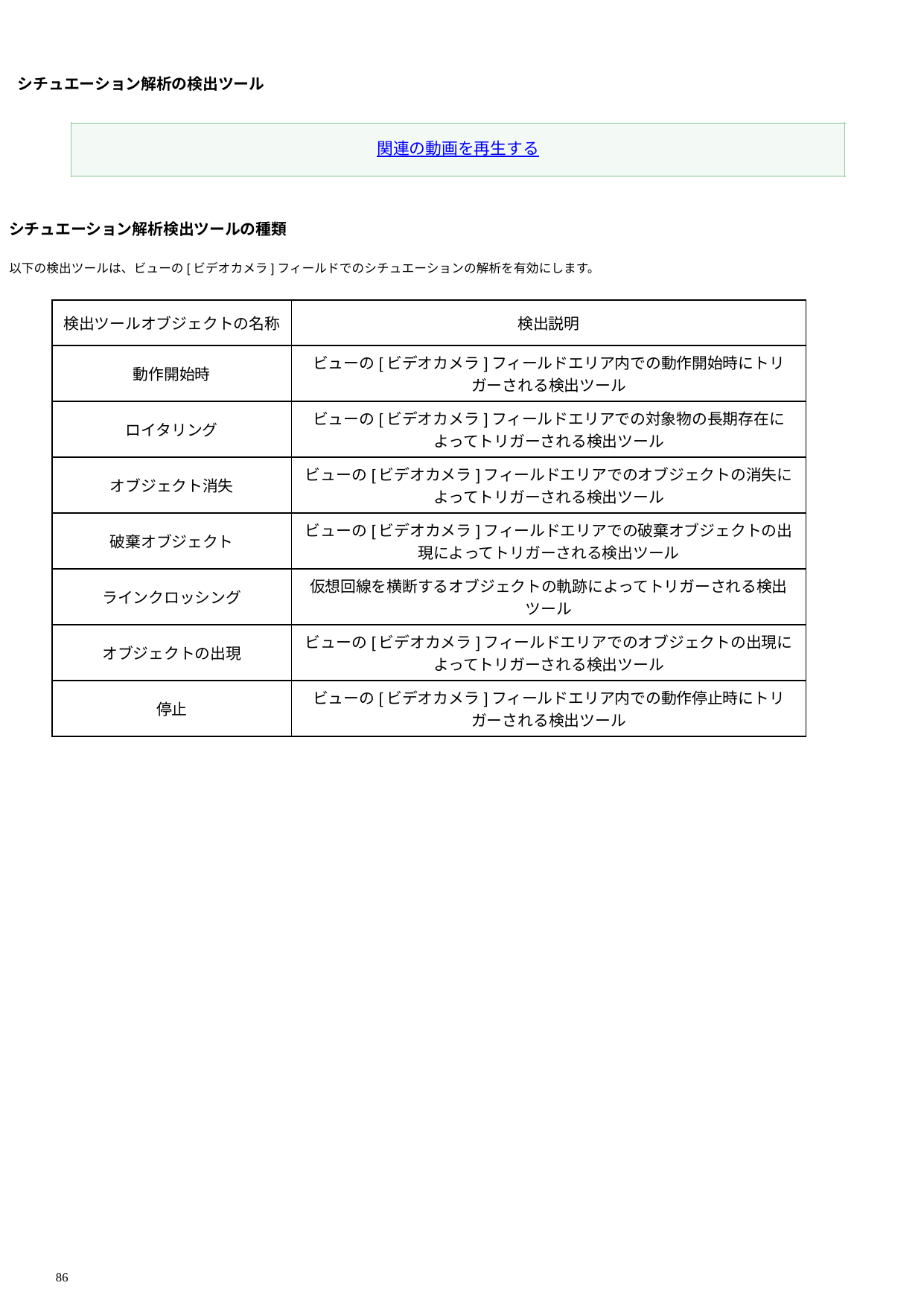

シチュエーション解析の検出ツール
関連の動画を再生する

シチュエーション解析検出ツールの種類

以下の検出ツールは、ビューの[ビデオカメラ]フィールドでのシチュエーションの解析を有効にします。
| 検出ツールオブジェクトの名称 | 検出説明 |
| --- | --- |
| 動作開始時 | ビューの[ビデオカメラ]フィールドエリア内での動作開始時にトリガーされる検出ツール |
| ロイタリング | ビューの[ビデオカメラ]フィールドエリアでの対象物の長期存在によってトリガーされる検出ツール |
| オブジェクト消失 | ビューの[ビデオカメラ]フィールドエリアでのオブジェクトの消失によってトリガーされる検出ツール |
| 破棄オブジェクト | ビューの[ビデオカメラ]フィールドエリアでの破棄オブジェクトの出現によってトリガーされる検出ツール |
| ラインクロッシング | 仮想回線を横断するオブジェクトの軌跡によってトリガーされる検出ツール |
| オブジェクトの出現 | ビューの[ビデオカメラ]フィールドエリアでのオブジェクトの出現によってトリガーされる検出ツール |
| 停止 | ビューの[ビデオカメラ]フィールドエリア内での動作停止時にトリガーされる検出ツール |
86